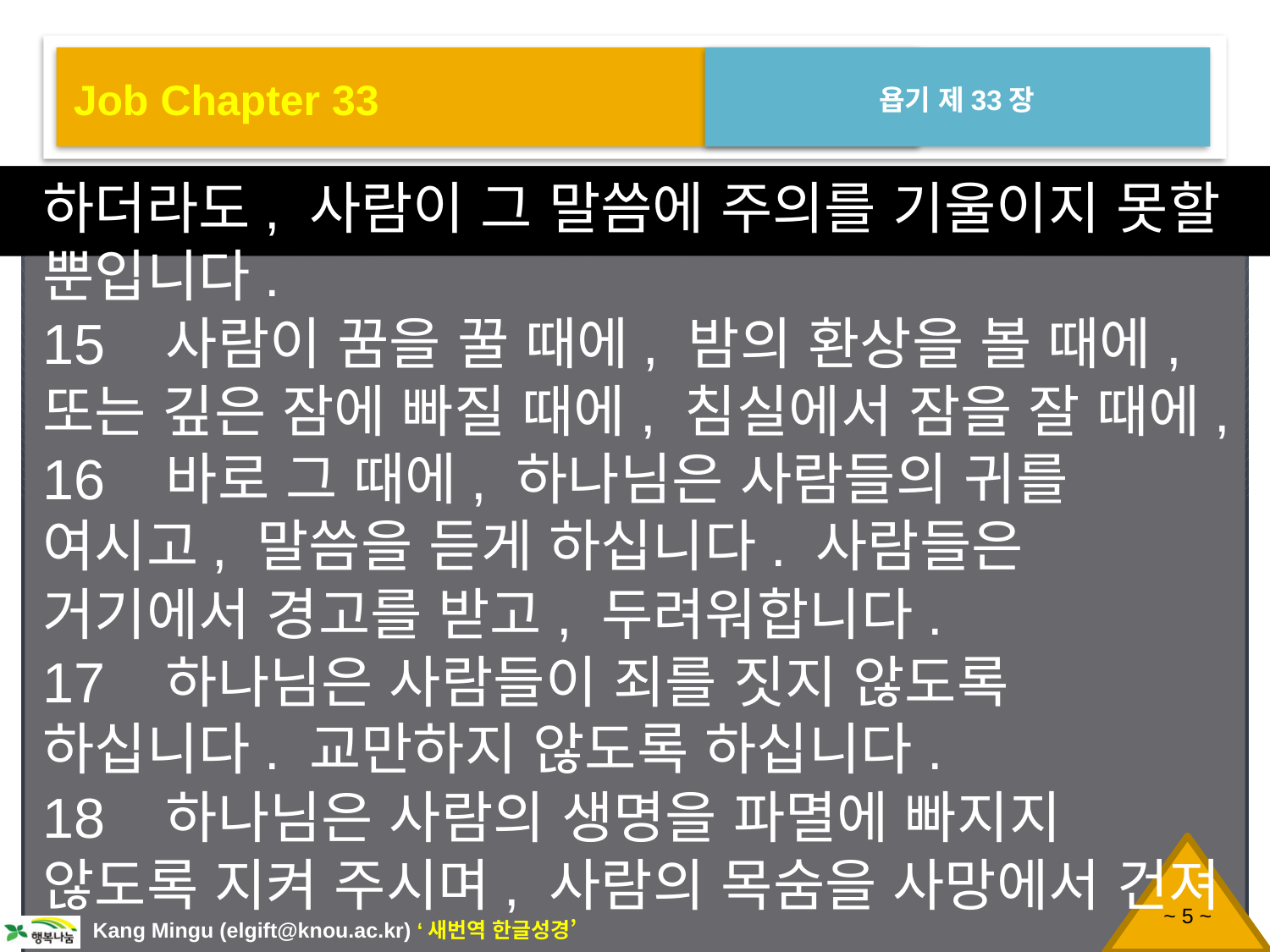

Job Chapter 33
욥기 제33장
하더라도, 사람이 그 말씀에 주의를 기울이지 못할 뿐입니다.
15   사람이 꿈을 꿀 때에, 밤의 환상을 볼 때에, 또는 깊은 잠에 빠질 때에, 침실에서 잠을 잘 때에,
16   바로 그 때에, 하나님은 사람들의 귀를 여시고, 말씀을 듣게 하십니다. 사람들은 거기에서 경고를 받고, 두려워합니다.
17   하나님은 사람들이 죄를 짓지 않도록 하십니다. 교만하지 않도록 하십니다.
18   하나님은 사람의 생명을 파멸에 빠지지 않도록 지켜 주시며, 사람의 목숨을 사망에서 건져